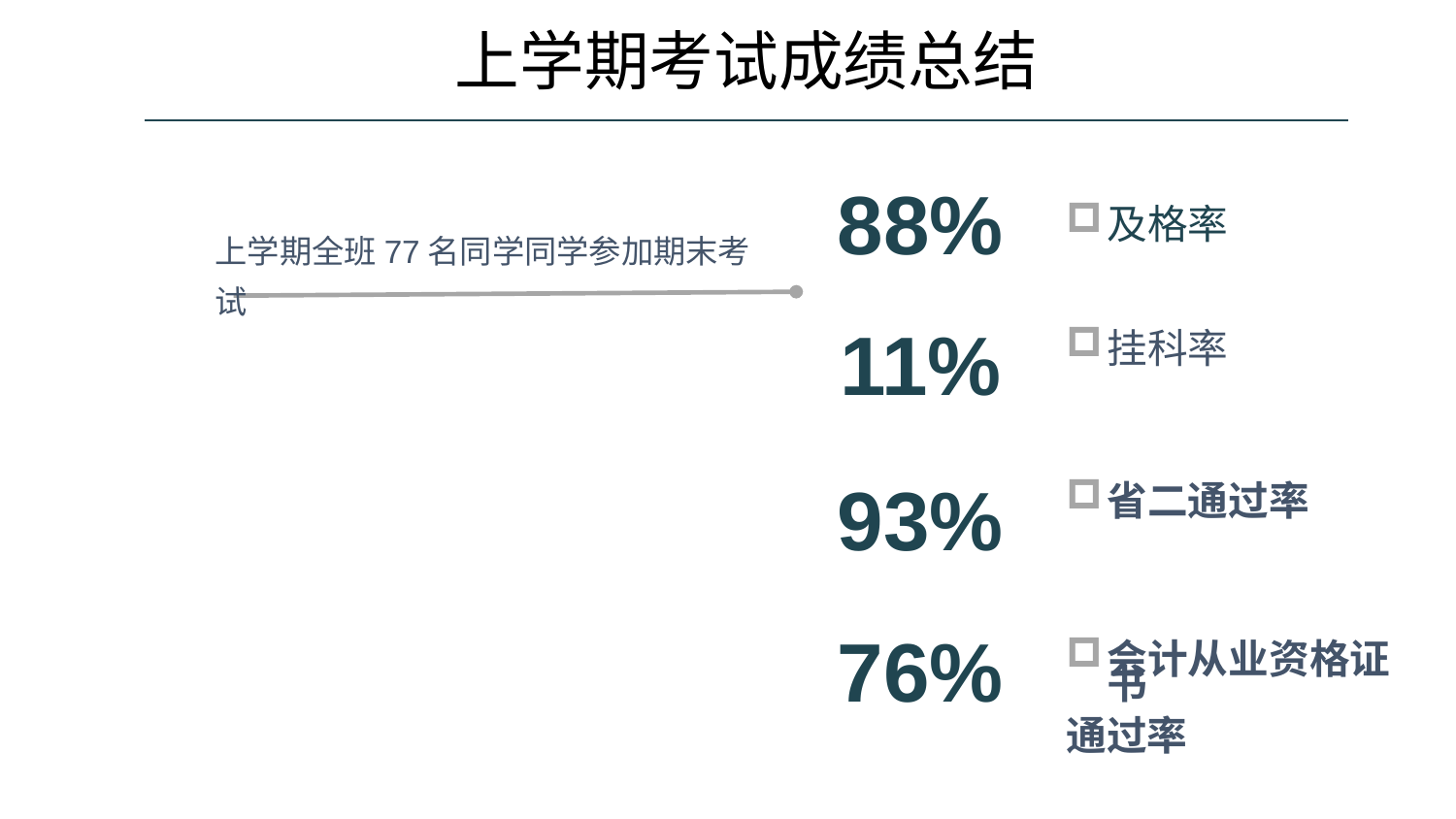

上学期考试成绩总结
88%
上学期全班77名同学同学参加期末考试
及格率
11%
挂科率
93%
省二通过率
76%
会计从业资格证书

通过率
办公资源